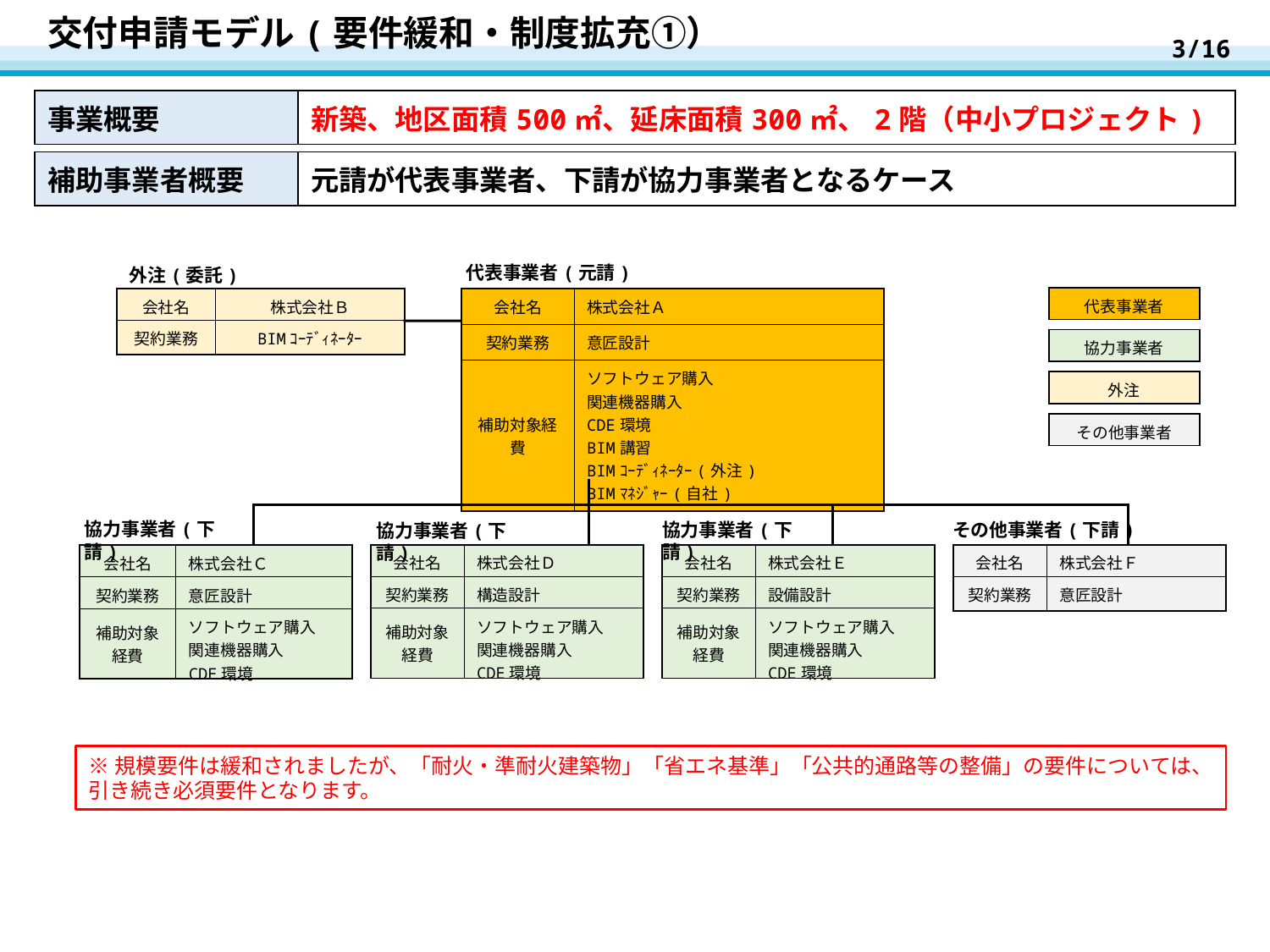

3/16
# 交付申請モデル(要件緩和・制度拡充①）
| 事業概要 | 新築、地区面積500㎡、延床面積300㎡、2階（中小プロジェクト) |
| --- | --- |
| 補助事業者概要 | 元請が代表事業者、下請が協力事業者となるケース |
| --- | --- |
代表事業者(元請)
外注(委託)
| 代表事業者 |
| --- |
| 会社名 | 株式会社Ｂ |
| --- | --- |
| 契約業務 | BIMｺｰﾃﾞｨﾈｰﾀｰ |
| 会社名 | 株式会社Ａ |
| --- | --- |
| 契約業務 | 意匠設計 |
| 補助対象経費 | ソフトウェア購入 関連機器購入 CDE環境 BIM講習 BIMｺｰﾃﾞｨﾈｰﾀｰ(外注) BIMﾏﾈｼﾞｬｰ(自社) |
| 協力事業者 |
| --- |
| 外注 |
| --- |
| その他事業者 |
| --- |

協力事業者(下請)
協力事業者(下請)
その他事業者(下請)
協力事業者(下請)
| 会社名 | 株式会社Ｄ |
| --- | --- |
| 契約業務 | 構造設計 |
| 補助対象経費 | ソフトウェア購入 関連機器購入 CDE環境 |
| 会社名 | 株式会社Ｅ |
| --- | --- |
| 契約業務 | 設備設計 |
| 補助対象経費 | ソフトウェア購入 関連機器購入 CDE環境 |
| 会社名 | 株式会社Ｆ |
| --- | --- |
| 契約業務 | 意匠設計 |
| 会社名 | 株式会社Ｃ |
| --- | --- |
| 契約業務 | 意匠設計 |
| 補助対象経費 | ソフトウェア購入 関連機器購入 CDE環境 |
※規模要件は緩和されましたが、「耐火・準耐火建築物」「省エネ基準」「公共的通路等の整備」の要件については、引き続き必須要件となります。